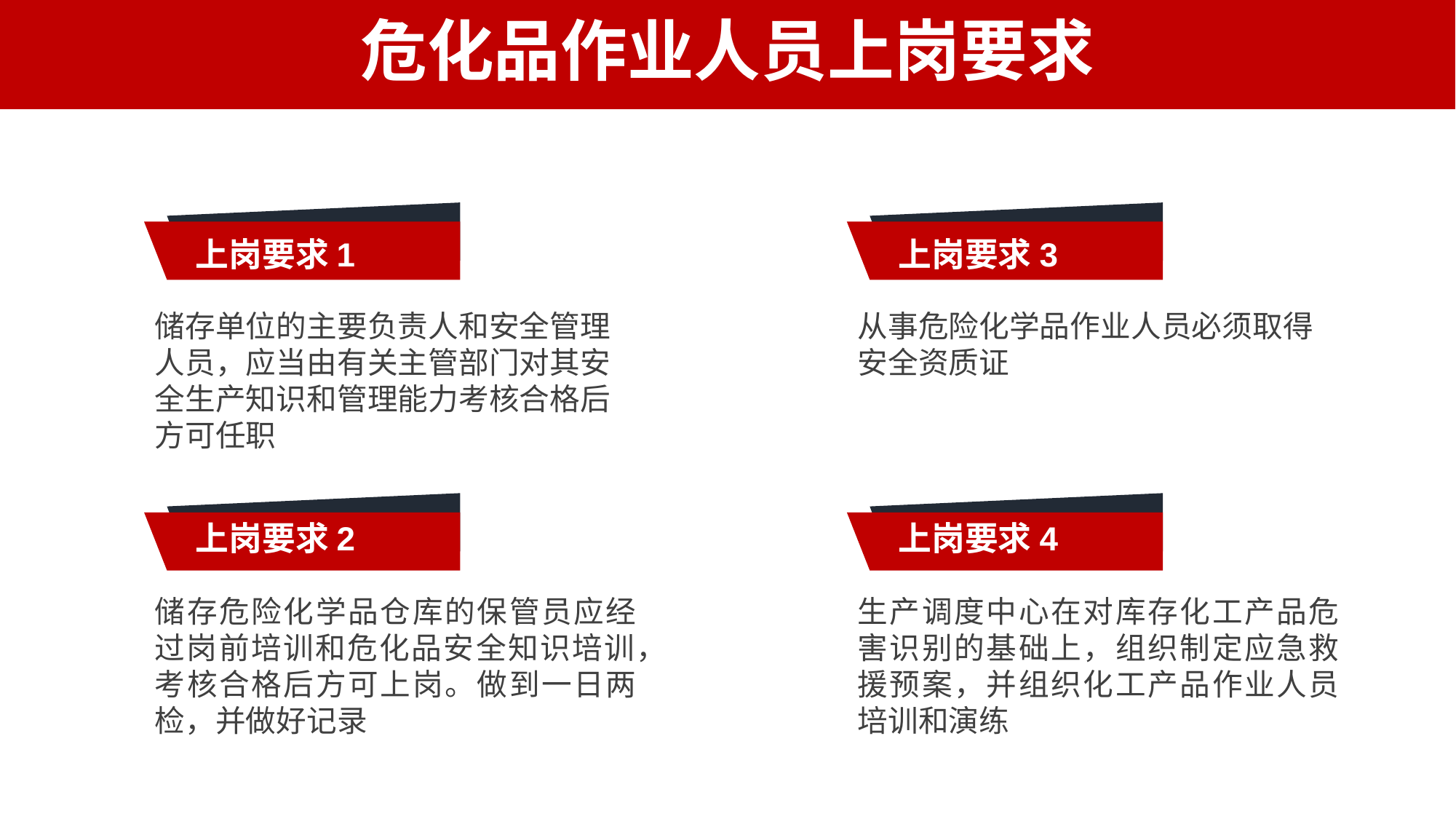

上岗要求1
上岗要求3
储存单位的主要负责人和安全管理人员，应当由有关主管部门对其安全生产知识和管理能力考核合格后方可任职
从事危险化学品作业人员必须取得安全资质证

上岗要求2
上岗要求4

储存危险化学品仓库的保管员应经过岗前培训和危化品安全知识培训，考核合格后方可上岗。做到一日两检，并做好记录
生产调度中心在对库存化工产品危害识别的基础上，组织制定应急救援预案，并组织化工产品作业人员培训和演练